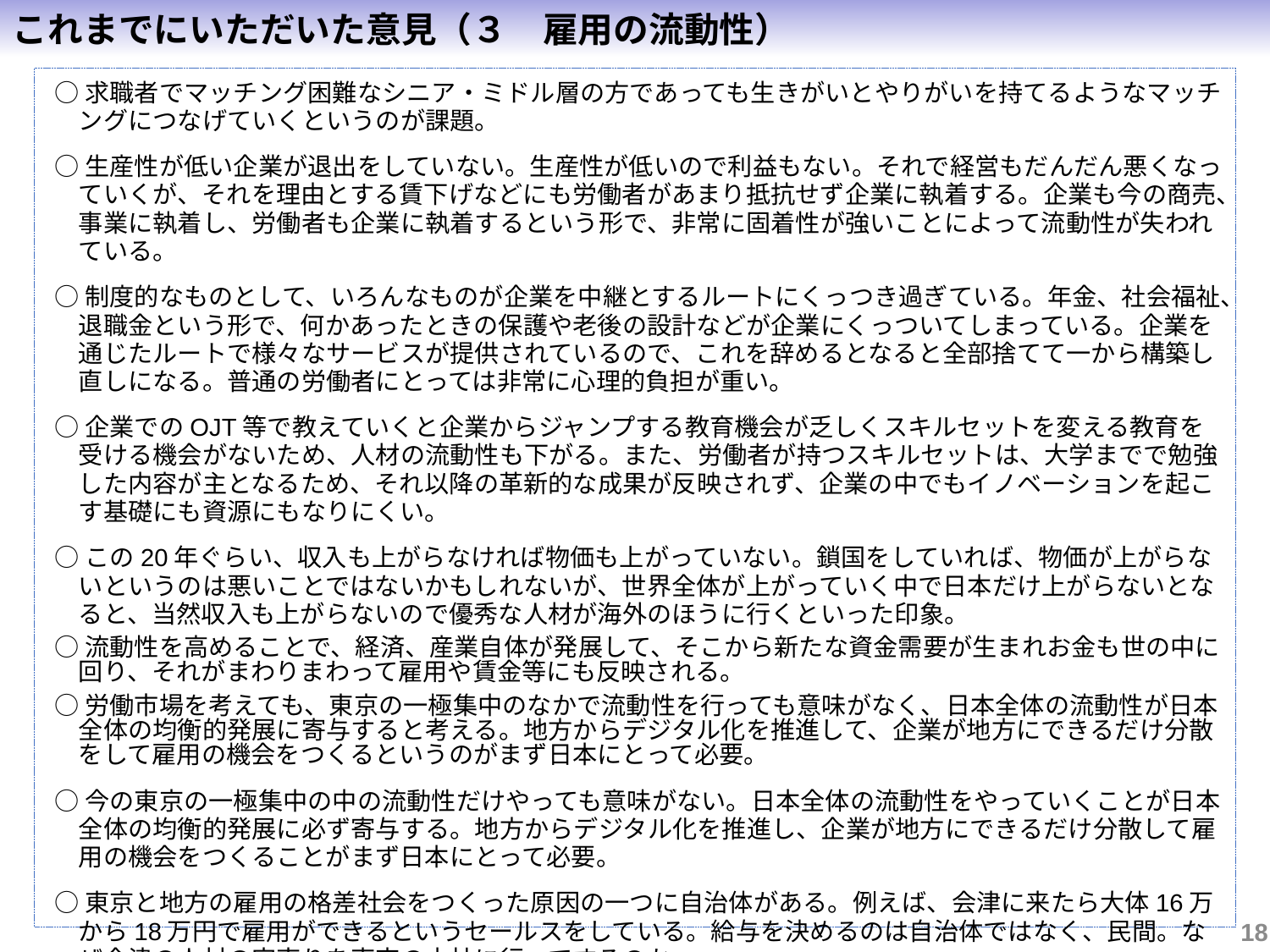

これまでにいただいた意見（３　雇用の流動性）
○求職者でマッチング困難なシニア・ミドル層の方であっても生きがいとやりがいを持てるようなマッチングにつなげていくというのが課題。
○生産性が低い企業が退出をしていない。生産性が低いので利益もない。それで経営もだんだん悪くなっていくが、それを理由とする賃下げなどにも労働者があまり抵抗せず企業に執着する。企業も今の商売、事業に執着し、労働者も企業に執着するという形で、非常に固着性が強いことによって流動性が失われている。
○制度的なものとして、いろんなものが企業を中継とするルートにくっつき過ぎている。年金、社会福祉、退職金という形で、何かあったときの保護や老後の設計などが企業にくっついてしまっている。企業を通じたルートで様々なサービスが提供されているので、これを辞めるとなると全部捨てて一から構築し直しになる。普通の労働者にとっては非常に心理的負担が重い。
○企業でのOJT等で教えていくと企業からジャンプする教育機会が乏しくスキルセットを変える教育を受ける機会がないため、人材の流動性も下がる。また、労働者が持つスキルセットは、大学までで勉強した内容が主となるため、それ以降の革新的な成果が反映されず、企業の中でもイノベーションを起こす基礎にも資源にもなりにくい。
○この20年ぐらい、収入も上がらなければ物価も上がっていない。鎖国をしていれば、物価が上がらないというのは悪いことではないかもしれないが、世界全体が上がっていく中で日本だけ上がらないとなると、当然収入も上がらないので優秀な人材が海外のほうに行くといった印象。
○流動性を高めることで、経済、産業自体が発展して、そこから新たな資金需要が生まれお金も世の中に回り、それがまわりまわって雇用や賃金等にも反映される。
○労働市場を考えても、東京の一極集中のなかで流動性を行っても意味がなく、日本全体の流動性が日本全体の均衡的発展に寄与すると考える。地方からデジタル化を推進して、企業が地方にできるだけ分散をして雇用の機会をつくるというのがまず日本にとって必要。
○今の東京の一極集中の中の流動性だけやっても意味がない。日本全体の流動性をやっていくことが日本全体の均衡的発展に必ず寄与する。地方からデジタル化を推進し、企業が地方にできるだけ分散して雇用の機会をつくることがまず日本にとって必要。
○東京と地方の雇用の格差社会をつくった原因の一つに自治体がある。例えば、会津に来たら大体16万から18万円で雇用ができるというセールスをしている。給与を決めるのは自治体ではなく、民間。なぜ会津の人材の安売りを東京の本社に行ってするのか。
18